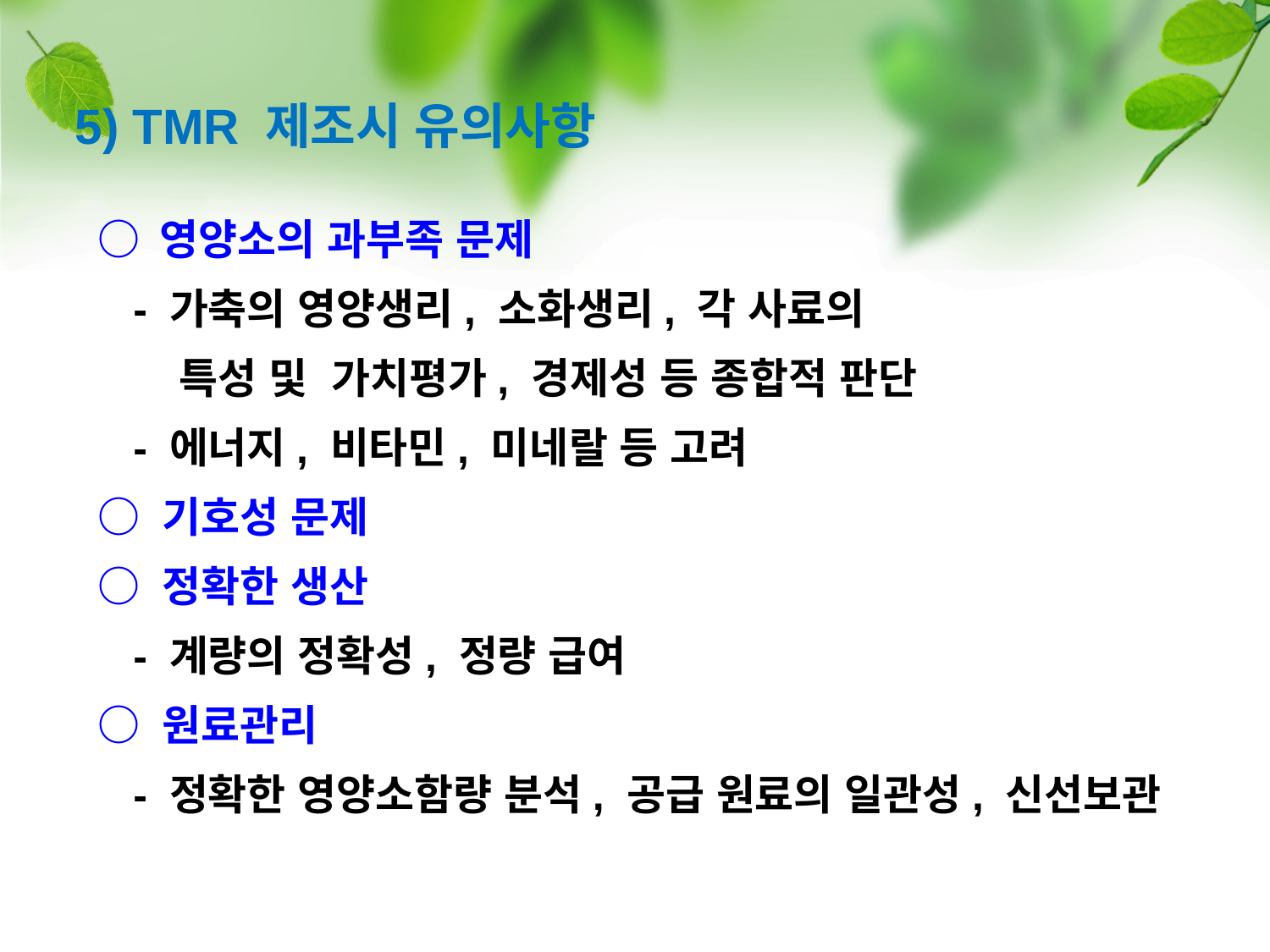

# 5) TMR 제조시 유의사항
○ 영양소의 과부족 문제
   - 가축의 영양생리, 소화생리, 각 사료의
      특성 및  가치평가, 경제성 등 종합적 판단
   - 에너지, 비타민, 미네랄 등 고려
○ 기호성 문제
○ 정확한 생산
   - 계량의 정확성, 정량 급여
○ 원료관리
   - 정확한 영양소함량 분석, 공급 원료의 일관성, 신선보관